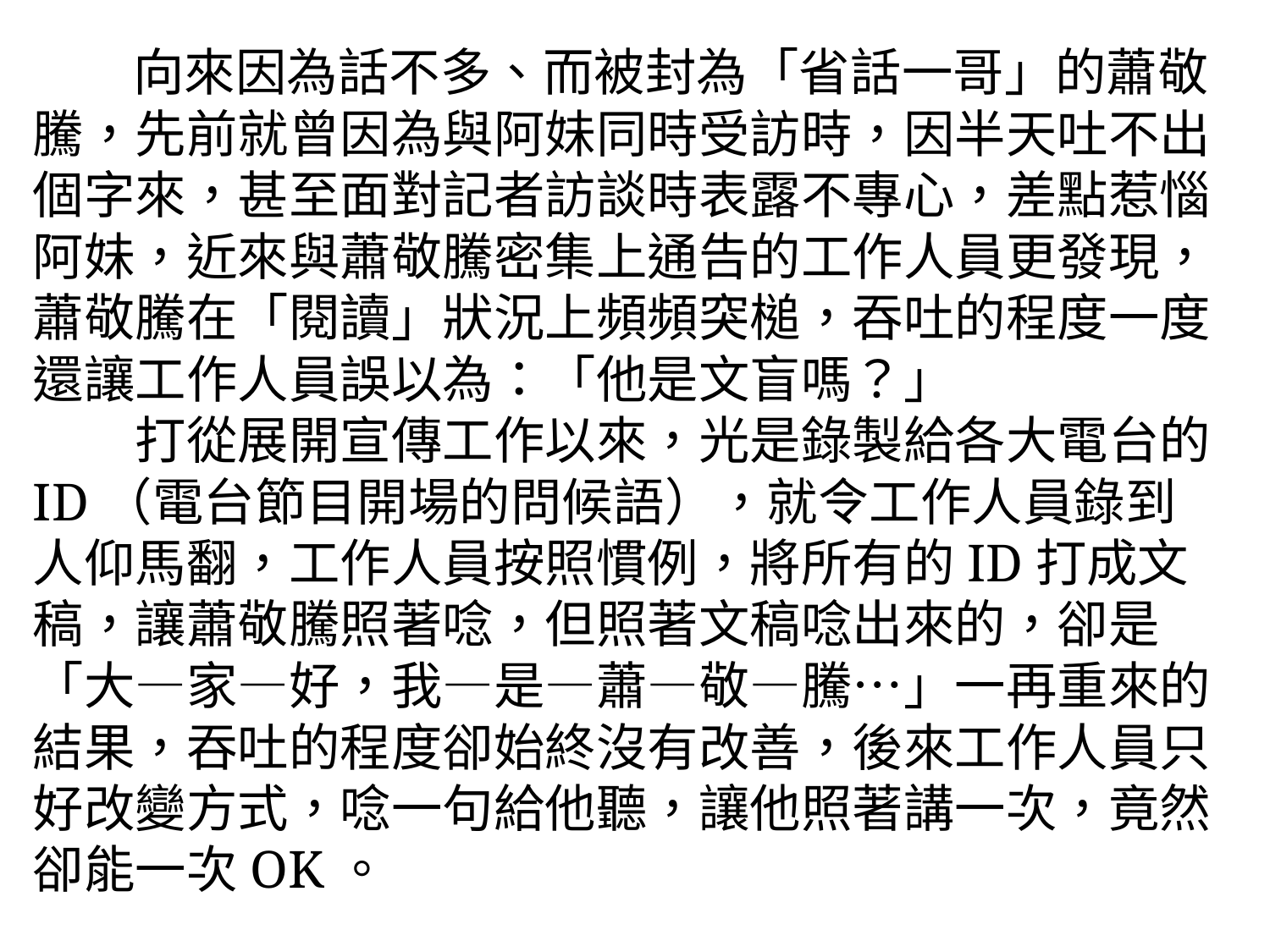

向來因為話不多、而被封為「省話一哥」的蕭敬騰，先前就曾因為與阿妹同時受訪時，因半天吐不出個字來，甚至面對記者訪談時表露不專心，差點惹惱阿妹，近來與蕭敬騰密集上通告的工作人員更發現，蕭敬騰在「閱讀」狀況上頻頻突槌，吞吐的程度一度還讓工作人員誤以為：「他是文盲嗎？」 　
　　打從展開宣傳工作以來，光是錄製給各大電台的ID（電台節目開場的問候語），就令工作人員錄到人仰馬翻，工作人員按照慣例，將所有的ID打成文稿，讓蕭敬騰照著唸，但照著文稿唸出來的，卻是「大—家—好，我—是—蕭—敬—騰…」一再重來的結果，吞吐的程度卻始終沒有改善，後來工作人員只好改變方式，唸一句給他聽，讓他照著講一次，竟然卻能一次OK。